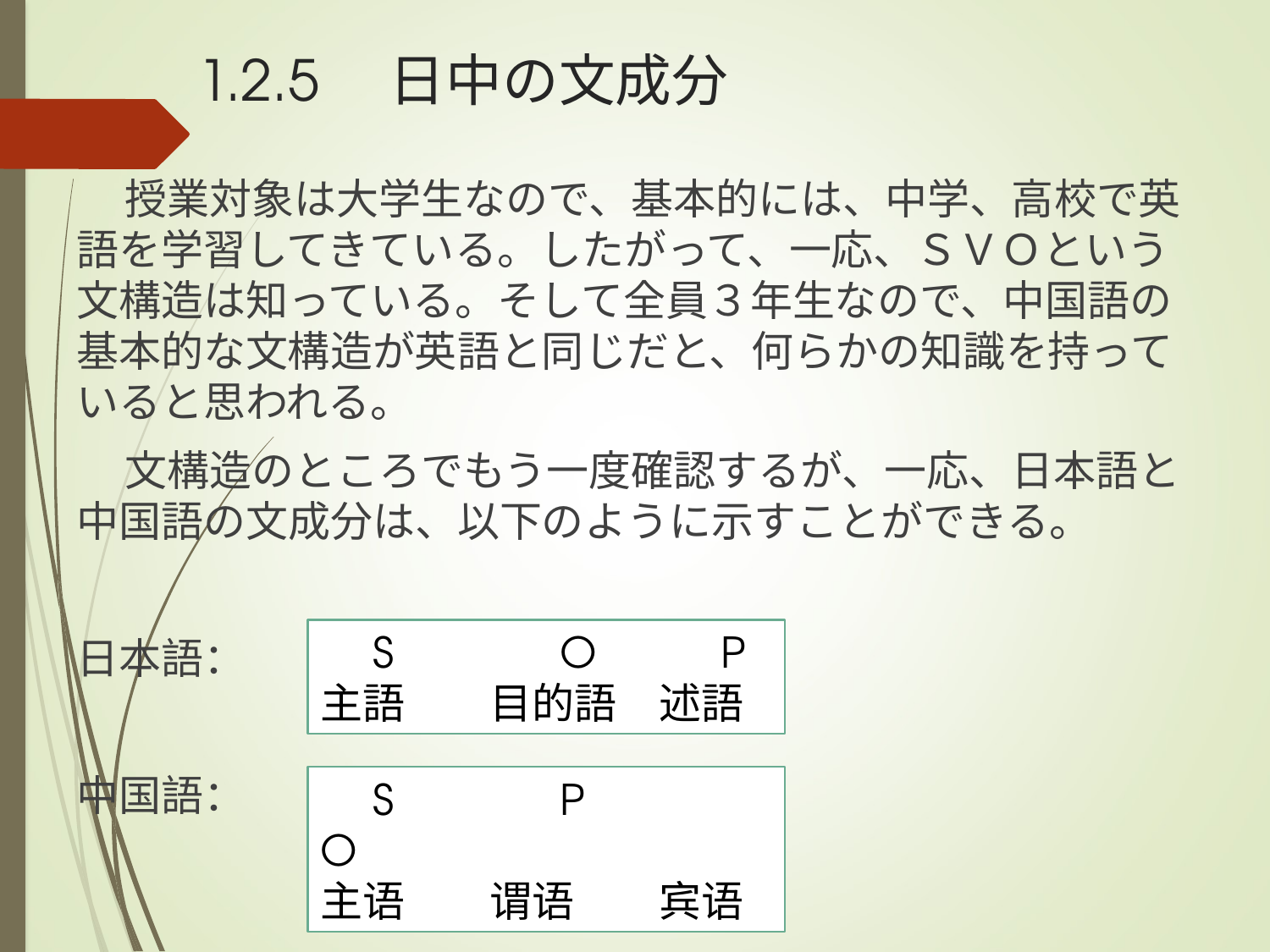

# 1.2.5　日中の文成分
    授業対象は大学生なので、基本的には、中学、高校で英語を学習してきている。したがって、一応、ＳＶＯという文構造は知っている。そして全員３年生なので、中国語の基本的な文構造が英語と同じだと、何らかの知識を持っていると思われる。
    文構造のところでもう一度確認するが、一応、日本語と中国語の文成分は、以下のように示すことができる。

日本語：

中国語：

　S　　　  O　　  P
主語　　目的語　述語
　S　　  　P　　　　O
主语　　谓语　　宾语